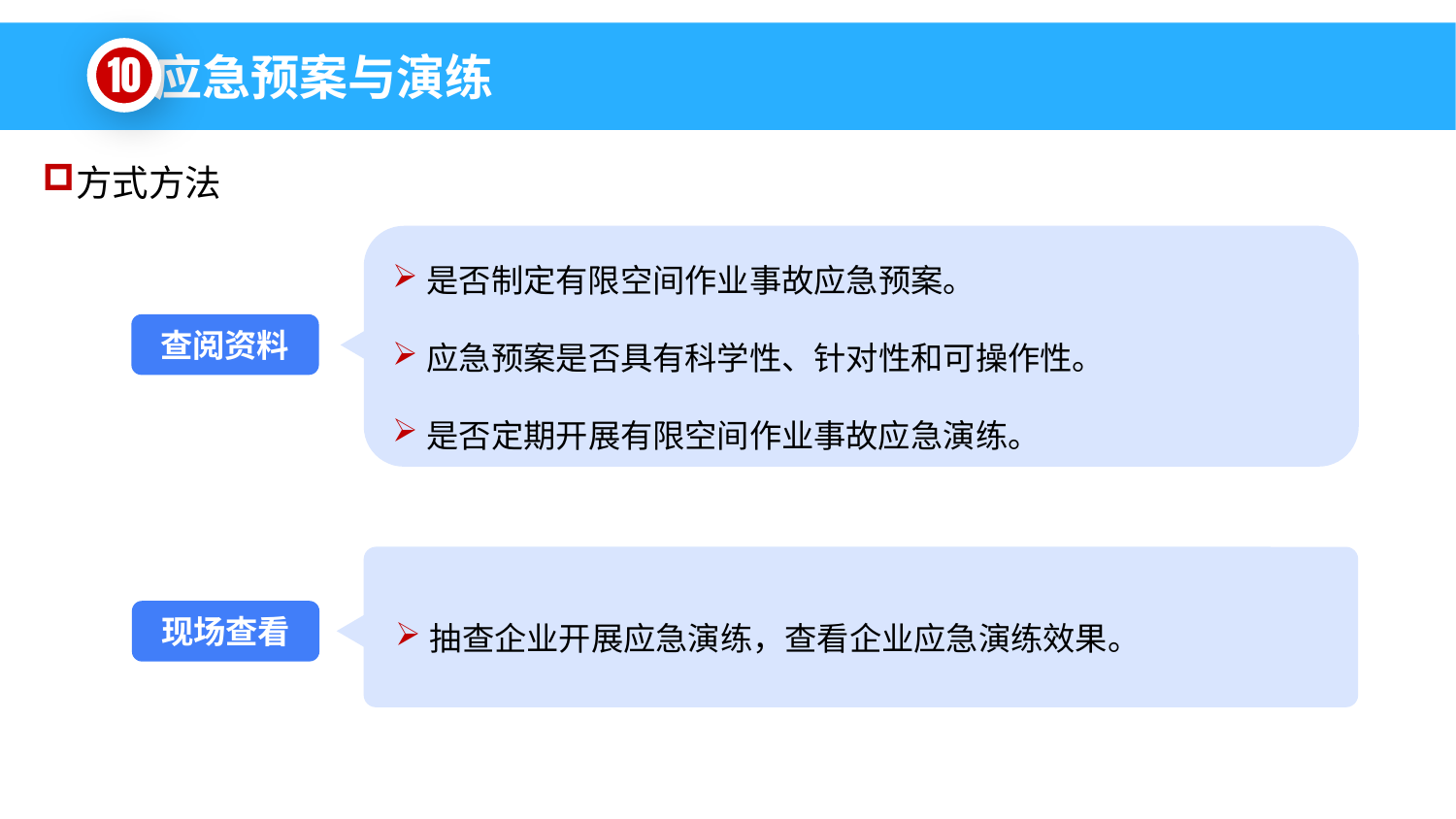

应急预案与演练

10
方式方法
是否制定有限空间作业事故应急预案。
应急预案是否具有科学性、针对性和可操作性。
是否定期开展有限空间作业事故应急演练。

查阅资料

抽查企业开展应急演练，查看企业应急演练效果。
现场查看